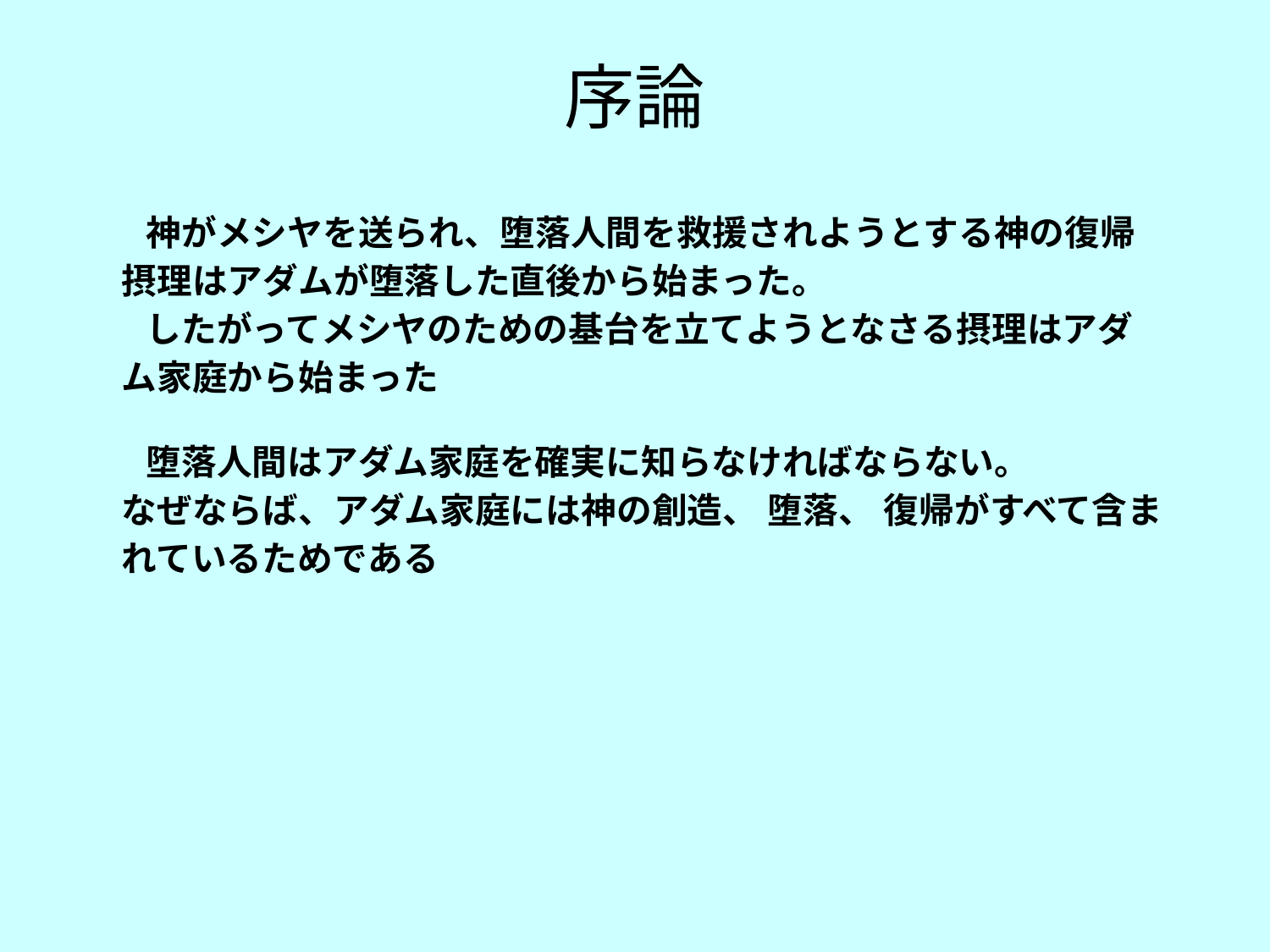

序論
  神がメシヤを送られ、堕落人間を救援されようとする神の復帰摂理はアダムが堕落した直後から始まった。
  したがってメシヤのための基台を立てようとなさる摂理はアダム家庭から始まった
  堕落人間はアダム家庭を確実に知らなければならない。
なぜならば、アダム家庭には神の創造、 堕落、 復帰がすべて含まれているためである